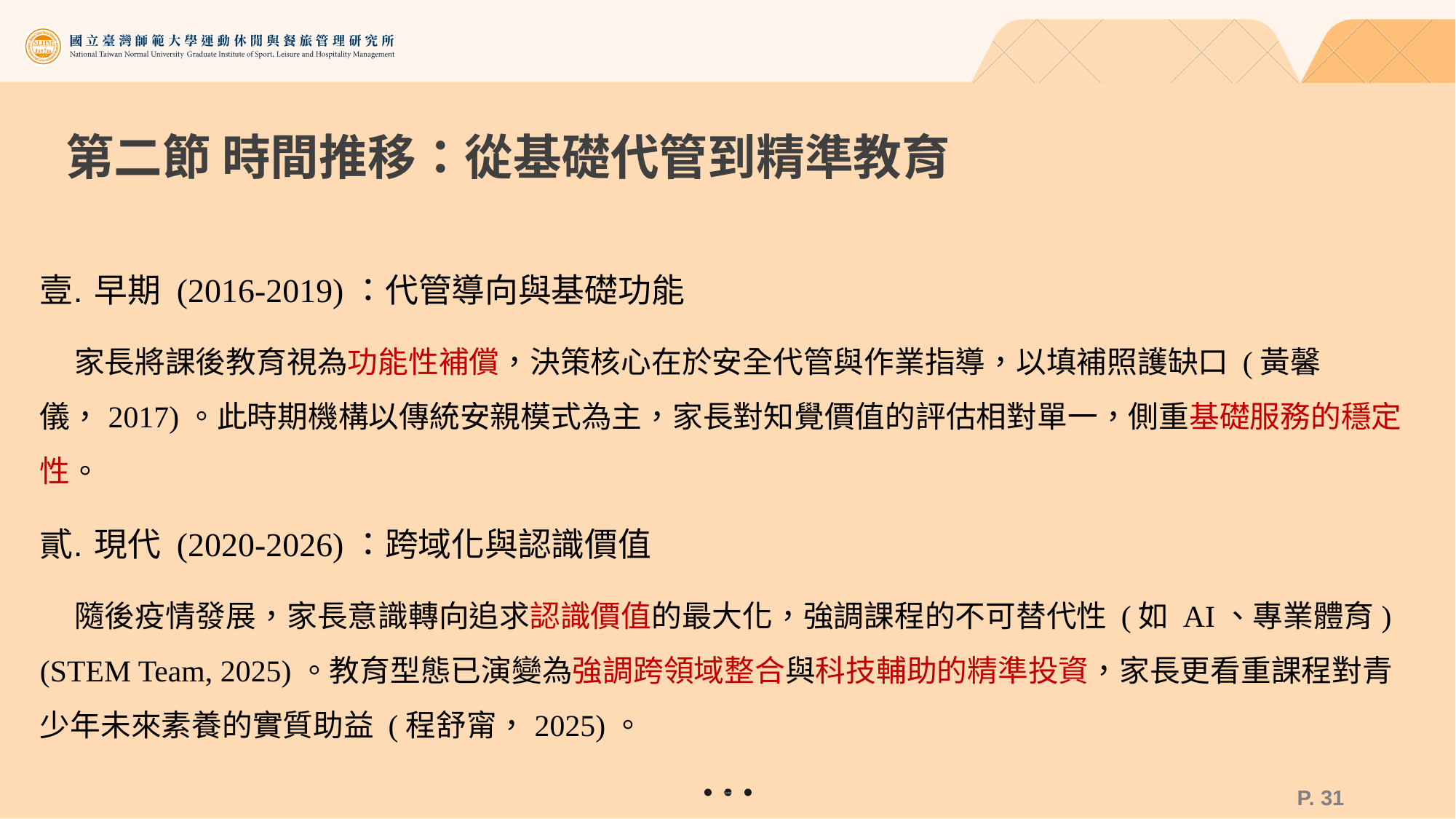

# 第二節 時間推移：從基礎代管到精準教育
早期 (2016-2019)：代管導向與基礎功能
    家長將課後教育視為功能性補償，決策核心在於安全代管與作業指導，以填補照護缺口 (黃馨儀，2017)。此時期機構以傳統安親模式為主，家長對知覺價值的評估相對單一，側重基礎服務的穩定性。
現代 (2020-2026)：跨域化與認識價值
    隨後疫情發展，家長意識轉向追求認識價值的最大化，強調課程的不可替代性 (如 AI、專業體育) (STEM Team, 2025)。教育型態已演變為強調跨領域整合與科技輔助的精準投資，家長更看重課程對青少年未來素養的實質助益 (程舒甯，2025)。
P. 31